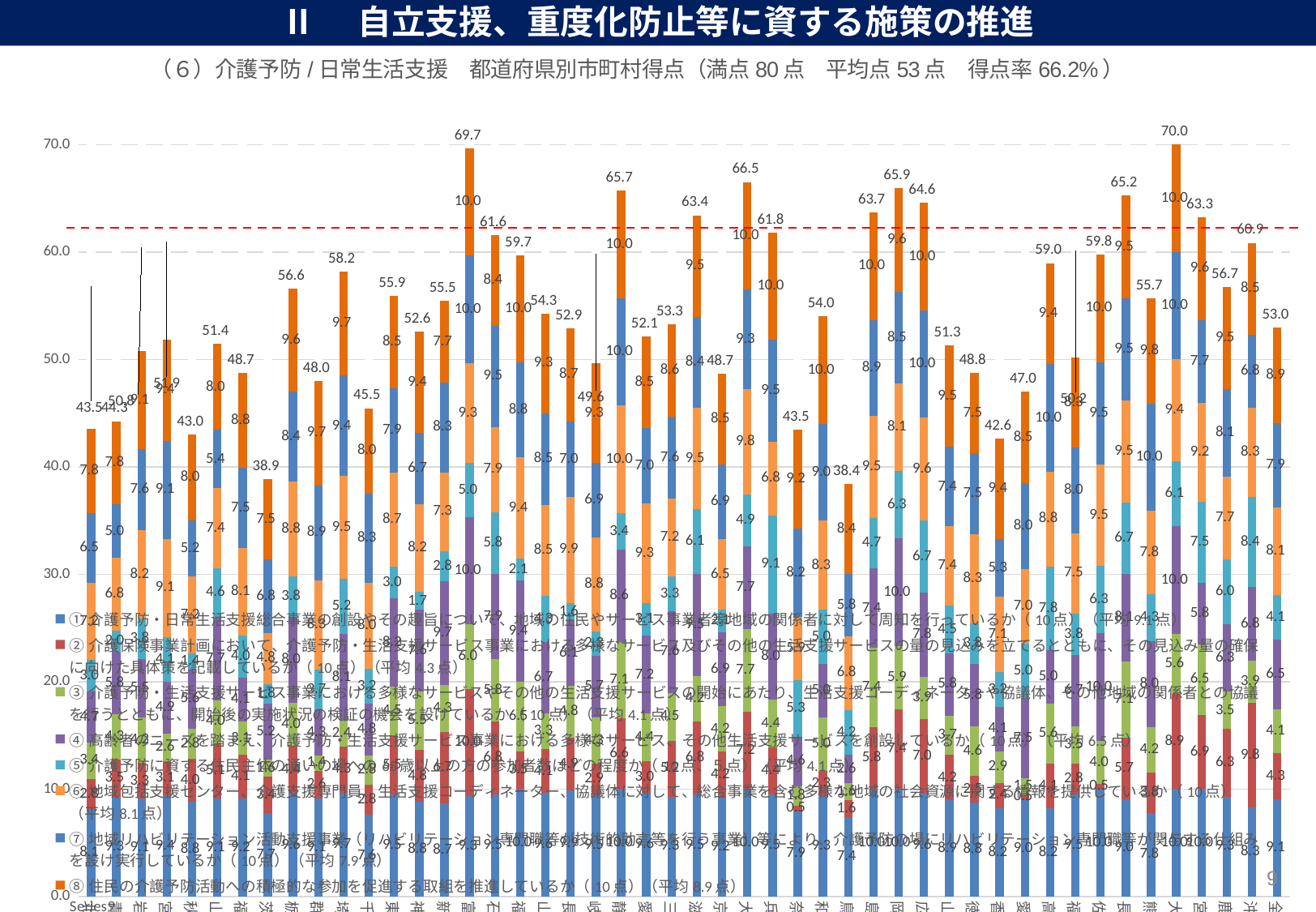

Ⅱ　自立支援、重度化防止等に資する施策の推進

### Chart: （６）介護予防/日常生活支援　都道府県別市町村得点（満点80点　平均点53点　得点率66.2%）

| Category | ①介護予防・日常生活支援総合事業の創設やその趣旨について、地域の住民やサービス事業者等地域の関係者に対して周知を行っているか（10点）（平均9.1点） | ②介護保険事業計画において、介護予防・生活支援サービス事業における多様なサービス及びその他の生活支援サービスの量の見込みを立てるとともに、その見込み量の確保に向けた具体策を記載しているか（10点）（平均4.3点） | ③介護予防・生活支援サービス事業における多様なサービスやその他の生活支援サービスの開始にあたり、生活支援コーディネーターや協議体、その他地域の関係者との協議を行うとともに、開始後の実施状況の検証の機会を設けているか（10点）（平均4.1点） | ④高齢者のニーズを踏まえ、介護予防・生活支援サービス事業における多様なサービス、その他生活支援サービスを創設しているか（10点）（平均6.5点） | ⑤介護予防に資する住民主体の通いの場への65歳以上の方の参加者数はどの程度か（10点、５点）（平均4.1点） | ⑥地域包括支援センター、介護支援専門員、生活支援コーディネーター、協議体に対して、総合事業を含む多様な地域の社会資源に関する情報を提供しているか（10点）（平均8.1点） | ⑦地域リハビリテーション活動支援事業（リハビリテーション専門職等が技術的助言等を行う事業）等により、介護予防の場にリハビリテーション専門職等が関与する仕組みを設け実行しているか（10点）（平均7.9点） | ⑧住民の介護予防活動への積極的な参加を促進する取組を推進しているか（10点）（平均8.9点） |  |
|---|---|---|---|---|---|---|---|---|---|
| 北海道 | 8.100558659217876 | 2.8491620111731844 | 3.4078212290502794 | 4.692737430167598 | 2.9608938547486034 | 7.206703910614525 | 6.4804469273743015 | 7.82122905027933 | 43.5195530726257 |
| 青森県 | 9.25 | 3.5 | 4.25 | 5.75 | 2.0 | 6.75 | 5.0 | 7.75 | 44.25 |
| 岩手県 | 9.090909090909092 | 3.3333333333333335 | 4.242424242424242 | 5.454545454545454 | 3.787878787878788 | 8.181818181818182 | 7.575757575757576 | 9.090909090909092 | 50.757575757575765 |
| 宮城県 | 9.428571428571429 | 3.142857142857143 | 2.5714285714285716 | 4.857142857142857 | 4.142857142857143 | 9.142857142857142 | 9.142857142857142 | 9.428571428571429 | 51.85714285714286 |
| 秋田県 | 8.8 | 4.0 | 2.8 | 5.6 | 1.4 | 7.2 | 5.2 | 8.0 | 43.0 |
| 山形県 | 9.142857142857142 | 5.142857142857143 | 4.0 | 7.714285714285714 | 4.571428571428571 | 7.428571428571429 | 5.428571428571429 | 8.0 | 51.42857142857143 |
| 福島県 | 9.152542372881356 | 4.067796610169491 | 3.0508474576271185 | 4.067796610169491 | 3.983050847457627 | 8.135593220338983 | 7.4576271186440675 | 8.813559322033898 | 48.728813559322035 |
| 茨城県 | 7.7272727272727275 | 3.409090909090909 | 1.5909090909090908 | 5.2272727272727275 | 1.8181818181818181 | 4.7727272727272725 | 6.818181818181818 | 7.5 | 38.86363636363636 |
| 栃木県 | 9.6 | 4.4 | 4.0 | 8.0 | 3.8 | 8.8 | 8.4 | 9.6 | 56.6 |
| 群馬県 | 9.142857142857142 | 2.5714285714285716 | 1.4285714285714286 | 4.285714285714286 | 3.7142857142857144 | 8.285714285714286 | 8.857142857142858 | 9.714285714285714 | 48.00000000000001 |
| 埼玉県 | 9.682539682539682 | 4.285714285714286 | 2.380952380952381 | 8.095238095238095 | 5.158730158730159 | 9.523809523809524 | 9.365079365079366 | 9.682539682539682 | 58.17460317460318 |
| 千葉県 | 7.592592592592593 | 2.7777777777777777 | 2.7777777777777777 | 4.814814814814815 | 3.240740740740741 | 7.962962962962963 | 8.333333333333334 | 7.962962962962963 | 45.46296296296296 |
| 東京都 | 9.516129032258064 | 5.483870967741935 | 4.516129032258065 | 8.225806451612904 | 2.9838709677419355 | 8.709677419354838 | 7.903225806451613 | 8.548387096774194 | 55.88709677419355 |
| 神奈川県 | 8.787878787878787 | 4.848484848484849 | 5.454545454545454 | 7.575757575757576 | 1.6666666666666667 | 8.181818181818182 | 6.666666666666667 | 9.393939393939394 | 52.57575757575758 |
| 新潟県 | 8.666666666666666 | 6.666666666666667 | 4.333333333333333 | 9.666666666666666 | 2.8333333333333335 | 7.333333333333333 | 8.333333333333334 | 7.666666666666667 | 55.5 |
| 富山県 | 9.333333333333334 | 10.0 | 6.0 | 10.0 | 5.0 | 9.333333333333334 | 10.0 | 10.0 | 69.66666666666667 |
| 石川県 | 9.473684210526315 | 6.842105263157895 | 5.7894736842105265 | 7.894736842105263 | 5.7894736842105265 | 7.894736842105263 | 9.473684210526315 | 8.421052631578947 | 61.57894736842105 |
| 福井県 | 10.0 | 3.5294117647058822 | 6.470588235294118 | 9.411764705882353 | 2.0588235294117645 | 9.411764705882353 | 8.823529411764707 | 10.0 | 59.705882352941174 |
| 山梨県 | 9.62962962962963 | 4.074074074074074 | 3.3333333333333335 | 6.666666666666667 | 4.2592592592592595 | 8.518518518518519 | 8.518518518518519 | 9.25925925925926 | 54.25925925925926 |
| 長野県 | 9.87012987012987 | 4.935064935064935 | 4.805194805194805 | 6.103896103896104 | 1.6233766233766234 | 9.87012987012987 | 7.012987012987013 | 8.7012987012987 | 52.92207792207792 |
| 岐阜県 | 9.523809523809524 | 2.857142857142857 | 4.285714285714286 | 5.714285714285714 | 2.261904761904762 | 8.80952380952381 | 6.904761904761905 | 9.285714285714286 | 49.642857142857146 |
| 静岡県 | 10.0 | 6.571428571428571 | 7.142857142857143 | 8.571428571428571 | 3.4285714285714284 | 10.0 | 10.0 | 10.0 | 65.71428571428572 |
| 愛知県 | 9.62962962962963 | 2.962962962962963 | 4.444444444444445 | 7.222222222222222 | 3.0555555555555554 | 9.25925925925926 | 7.037037037037037 | 8.518518518518519 | 52.12962962962963 |
| 三重県 | 9.310344827586206 | 5.172413793103448 | 4.482758620689655 | 7.586206896551724 | 3.2758620689655173 | 7.241379310344827 | 7.586206896551724 | 8.620689655172415 | 53.27586206896551 |
| 滋賀県 | 9.473684210526315 | 6.842105263157895 | 4.2105263157894735 | 9.473684210526315 | 6.052631578947368 | 9.473684210526315 | 8.421052631578947 | 9.473684210526315 | 63.42105263157894 |
| 京都府 | 9.23076923076923 | 4.230769230769231 | 4.230769230769231 | 6.923076923076923 | 2.1153846153846154 | 6.538461538461538 | 6.923076923076923 | 8.461538461538462 | 48.65384615384615 |
| 大阪府 | 10.0 | 7.209302325581396 | 7.674418604651163 | 7.674418604651163 | 4.883720930232558 | 9.767441860465116 | 9.30232558139535 | 10.0 | 66.51162790697674 |
| 兵庫県 | 9.512195121951219 | 4.390243902439025 | 4.390243902439025 | 8.048780487804878 | 9.146341463414634 | 6.829268292682927 | 9.512195121951219 | 10.0 | 61.829268292682926 |
| 奈良県 | 7.948717948717949 | 0.5128205128205128 | 1.794871794871795 | 4.615384615384615 | 5.256410256410256 | 5.897435897435898 | 8.205128205128204 | 9.23076923076923 | 43.46153846153845 |
| 和歌山県 | 9.333333333333334 | 2.3333333333333335 | 5.0 | 5.0 | 5.0 | 8.333333333333334 | 9.0 | 10.0 | 54.0 |
| 鳥取県 | 7.368421052631579 | 1.5789473684210527 | 1.5789473684210527 | 2.6315789473684212 | 4.2105263157894735 | 6.842105263157895 | 5.7894736842105265 | 8.421052631578947 | 38.421052631578945 |
| 島根県 | 10.0 | 5.7894736842105265 | 7.368421052631579 | 7.368421052631579 | 4.7368421052631575 | 9.473684210526315 | 8.947368421052632 | 10.0 | 63.68421052631579 |
| 岡山県 | 10.0 | 7.407407407407407 | 5.925925925925926 | 10.0 | 6.296296296296297 | 8.148148148148149 | 8.518518518518519 | 9.62962962962963 | 65.92592592592594 |
| 広島県 | 9.565217391304348 | 6.956521739130435 | 3.9130434782608696 | 7.826086956521739 | 6.739130434782608 | 9.565217391304348 | 10.0 | 10.0 | 64.56521739130434 |
| 山口県 | 8.947368421052632 | 4.2105263157894735 | 3.6842105263157894 | 5.7894736842105265 | 4.473684210526316 | 7.368421052631579 | 7.368421052631579 | 9.473684210526315 | 51.315789473684205 |
| 徳島県 | 8.75 | 2.5 | 4.583333333333333 | 5.833333333333333 | 3.75 | 8.333333333333334 | 7.5 | 7.5 | 48.75 |
| 香川県 | 8.235294117647058 | 2.3529411764705883 | 2.9411764705882355 | 4.117647058823529 | 3.235294117647059 | 7.0588235294117645 | 5.294117647058823 | 9.411764705882353 | 42.64705882352941 |
| 愛媛県 | 9.0 | 0.5 | 1.5 | 7.5 | 5.0 | 7.0 | 8.0 | 8.5 | 47.0 |
| 高知県 | 8.235294117647058 | 4.117647058823529 | 5.588235294117647 | 5.0 | 7.794117647058823 | 8.823529411764707 | 10.0 | 9.411764705882353 | 58.970588235294116 |
| 福岡県 | 9.5 | 2.8333333333333335 | 3.5 | 6.666666666666667 | 3.8333333333333335 | 7.5 | 8.0 | 8.333333333333334 | 50.166666666666664 |
| 佐賀県 | 10.0 | 0.5 | 4.0 | 10.0 | 6.25 | 9.5 | 9.5 | 10.0 | 59.75 |
| 長崎県 | 9.047619047619047 | 5.714285714285714 | 7.142857142857143 | 8.095238095238095 | 6.666666666666667 | 9.523809523809524 | 9.523809523809524 | 9.523809523809524 | 65.23809523809524 |
| 熊本県 | 7.777777777777778 | 3.7777777777777777 | 4.222222222222222 | 8.0 | 4.333333333333333 | 7.777777777777778 | 10.0 | 9.777777777777779 | 55.666666666666664 |
| 大分県 | 10.0 | 8.88888888888889 | 5.555555555555555 | 10.0 | 6.111111111111111 | 9.444444444444445 | 10.0 | 10.0 | 70.0 |
| 宮崎県 | 10.0 | 6.923076923076923 | 6.538461538461538 | 5.769230769230769 | 7.5 | 9.23076923076923 | 7.6923076923076925 | 9.615384615384615 | 63.26923076923076 |
| 鹿児島県 | 9.30232558139535 | 6.27906976744186 | 3.488372093023256 | 6.27906976744186 | 6.046511627906977 | 7.674418604651163 | 8.13953488372093 | 9.534883720930232 | 56.74418604651162 |
| 沖縄県 | 8.292682926829269 | 9.75609756097561 | 3.902439024390244 | 6.829268292682927 | 8.414634146341463 | 8.292682926829269 | 6.829268292682927 | 8.536585365853659 | 60.853658536585364 |
| 全国 | 9.052268811028144 | 4.2963813900057435 | 4.066628374497415 | 6.530729465824239 | 4.121194715680644 | 8.139000574382539 | 7.869040781160253 | 8.897185525560023 | 52.97242963813899 |
9